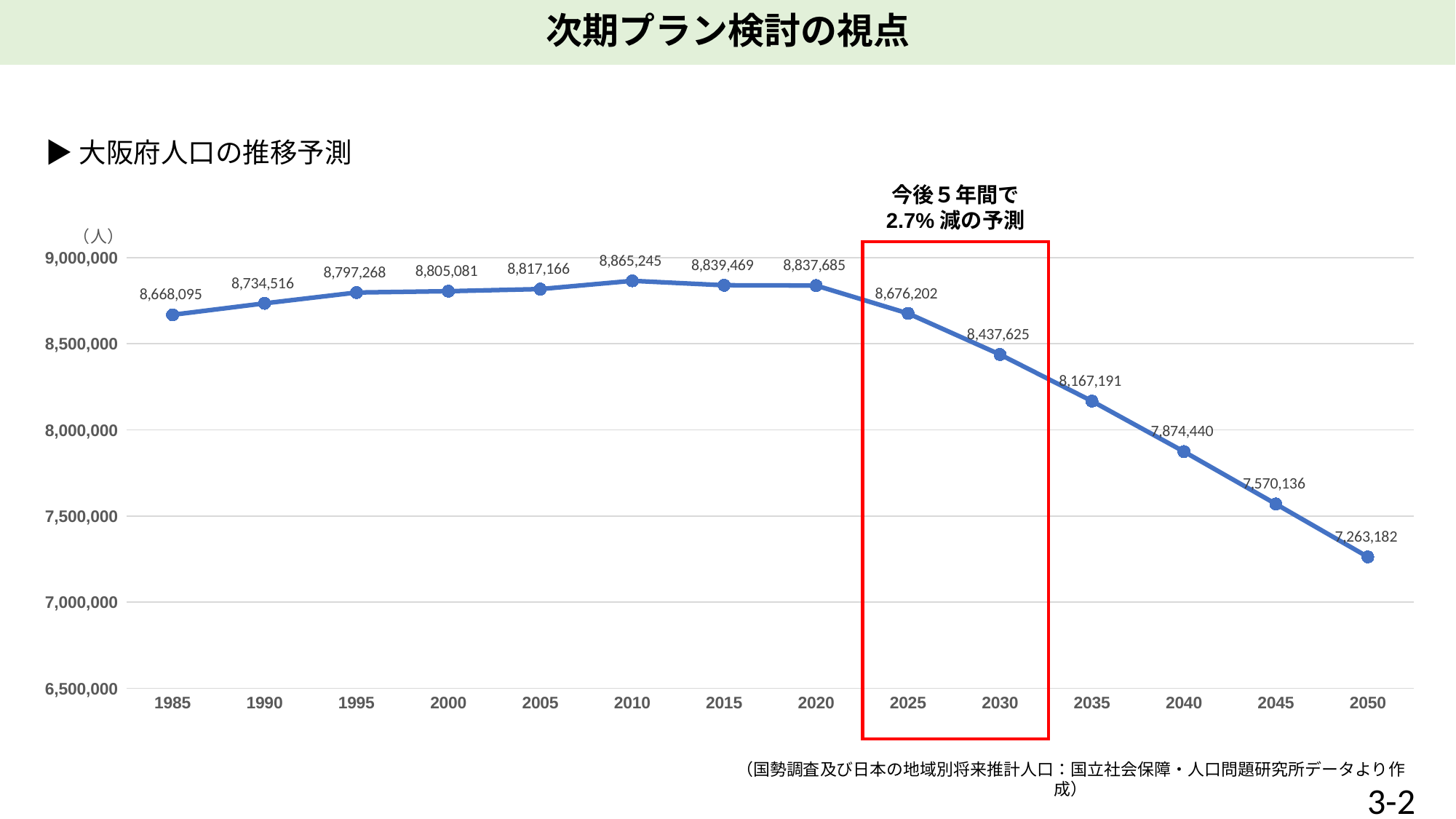

次期プラン検討の視点
▶大阪府人口の推移予測
今後５年間で
2.7%減の予測

### Chart

| Category |  |
|---|---|
| 1985 | 8668095.0 |
| 1990 | 8734516.0 |
| 1995 | 8797268.0 |
| 2000 | 8805081.0 |
| 2005 | 8817166.0 |
| 2010 | 8865245.0 |
| 2015 | 8839469.0 |
| 2020 | 8837685.0 |
| 2025 | 8676202.0 |
| 2030 | 8437625.0 |
| 2035 | 8167191.0 |
| 2040 | 7874440.0 |
| 2045 | 7570136.0 |
| 2050 | 7263182.0 |
（国勢調査及び日本の地域別将来推計人口：国立社会保障・人口問題研究所データより作成）
3-2